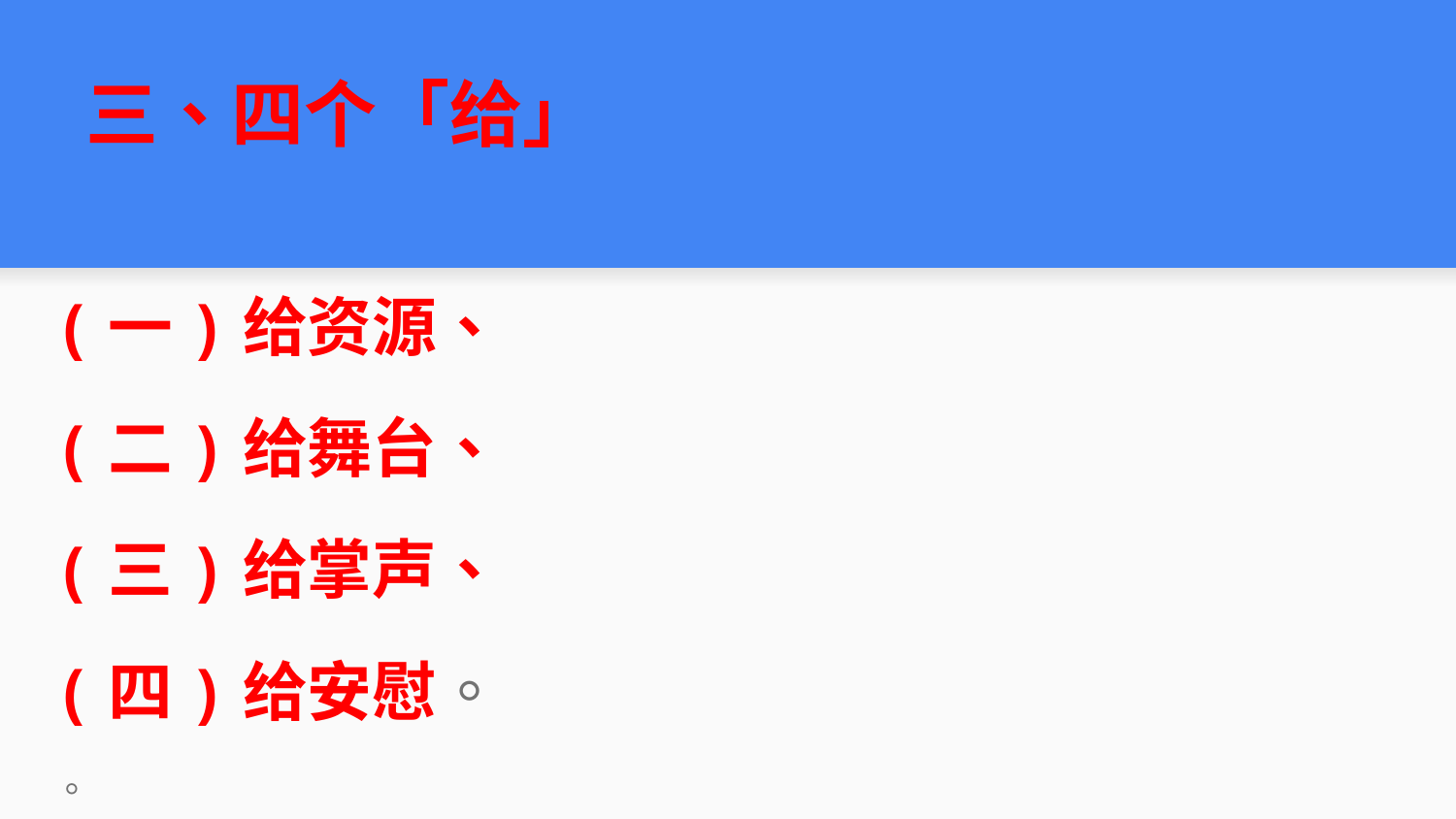

# 三、四个「给」
(一)给资源、
(二)给舞台、
(三)给掌声、
(四)给安慰。
。